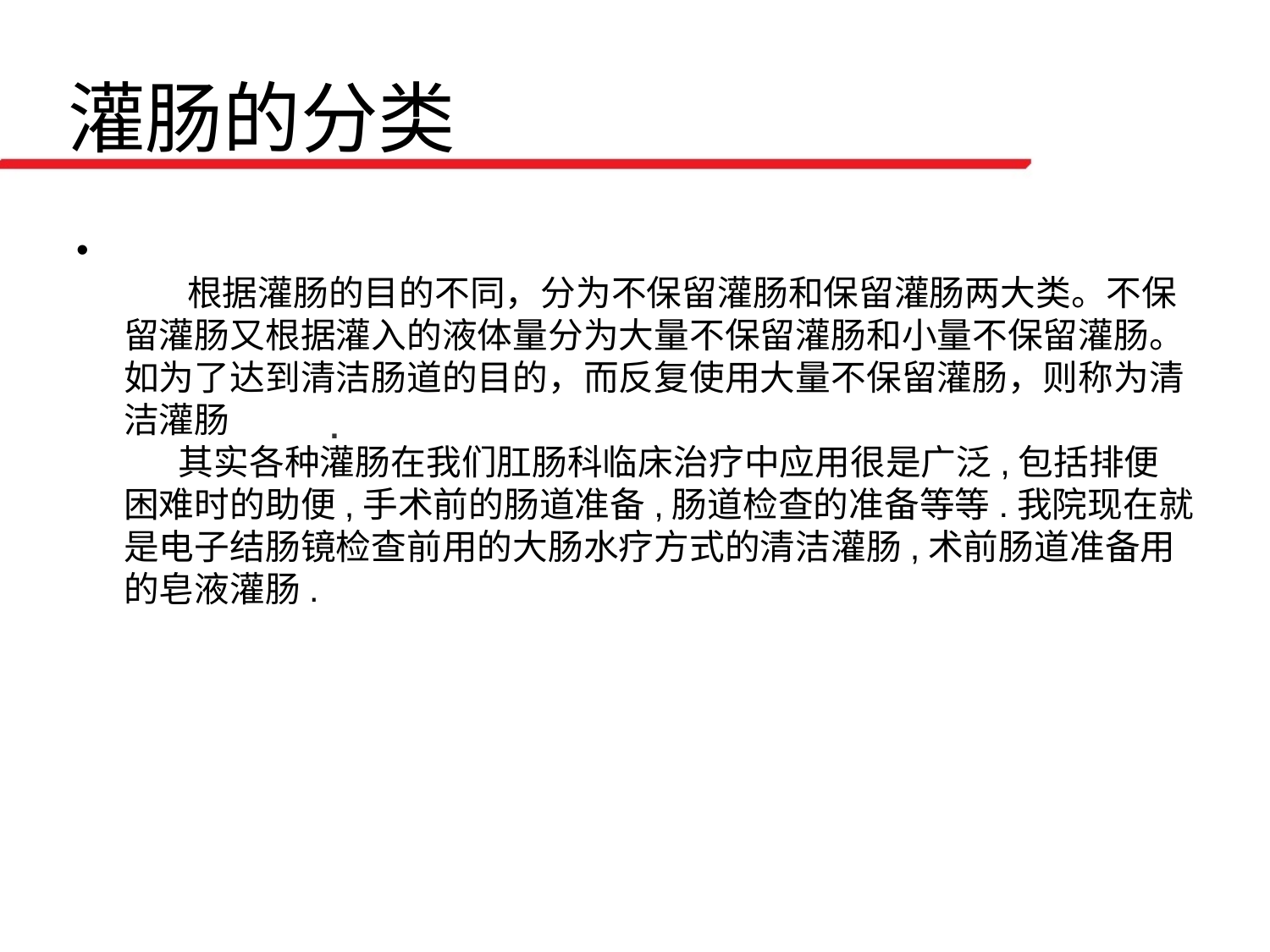

# 灌肠的分类
       根据灌肠的目的不同，分为不保留灌肠和保留灌肠两大类。不保留灌肠又根据灌入的液体量分为大量不保留灌肠和小量不保留灌肠。
如为了达到清洁肠道的目的，而反复使用大量不保留灌肠，则称为清洁灌肠
       其实各种灌肠在我们肛肠科临床治疗中应用很是广泛,包括排便困难时的助便,手术前的肠道准备,肠道检查的准备等等.我院现在就是电子结肠镜检查前用的大肠水疗方式的清洁灌肠,术前肠道准备用的皂液灌肠.
.